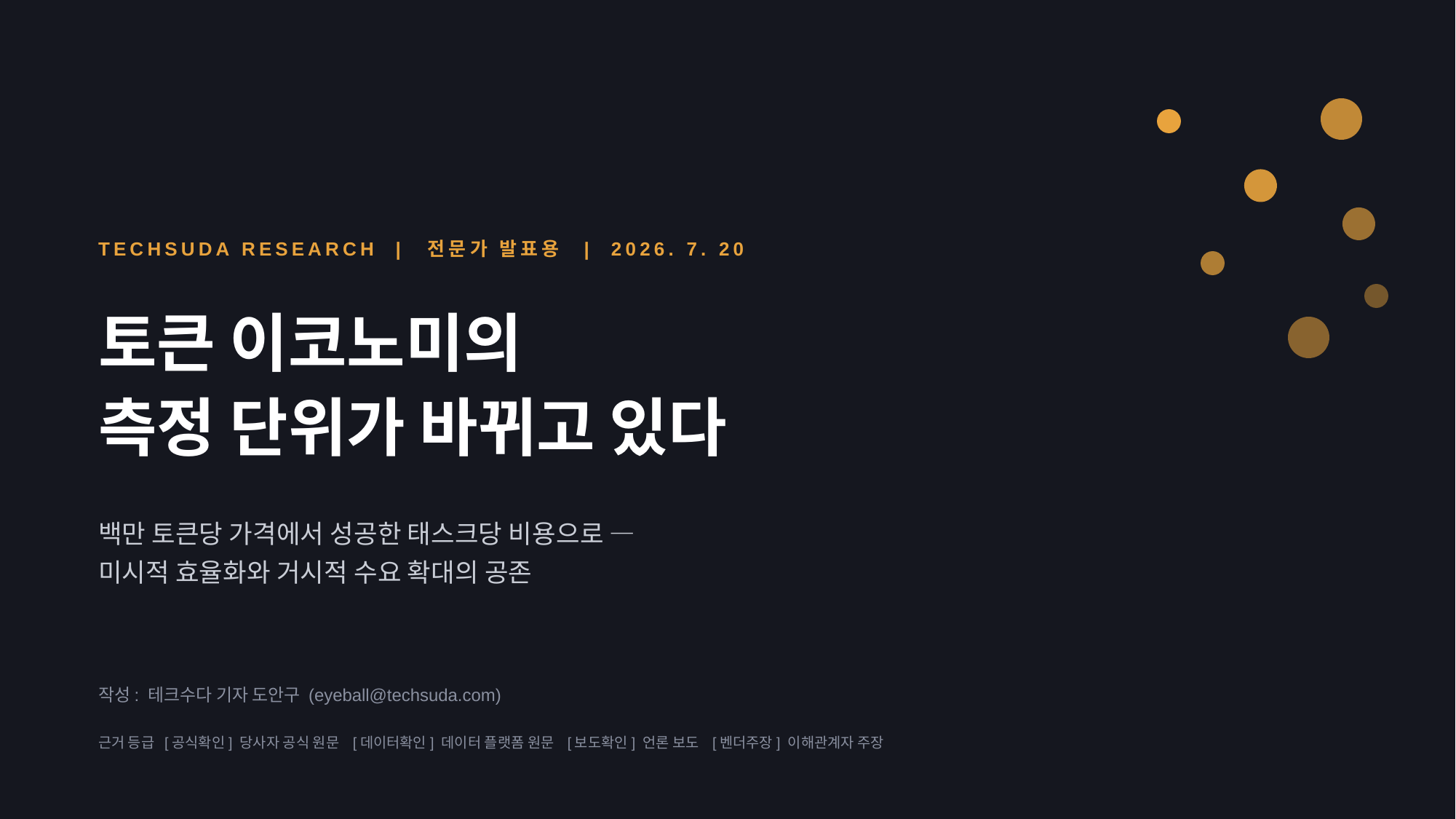

TECHSUDA RESEARCH  |  전문가 발표용  |  2026. 7. 20

토큰 이코노미의
측정 단위가 바뀌고 있다

백만 토큰당 가격에서 성공한 태스크당 비용으로 —
미시적 효율화와 거시적 수요 확대의 공존
작성: 테크수다 기자 도안구 (eyeball@techsuda.com)
근거 등급  [공식확인] 당사자 공식 원문   [데이터확인] 데이터 플랫폼 원문   [보도확인] 언론 보도   [벤더주장] 이해관계자 주장